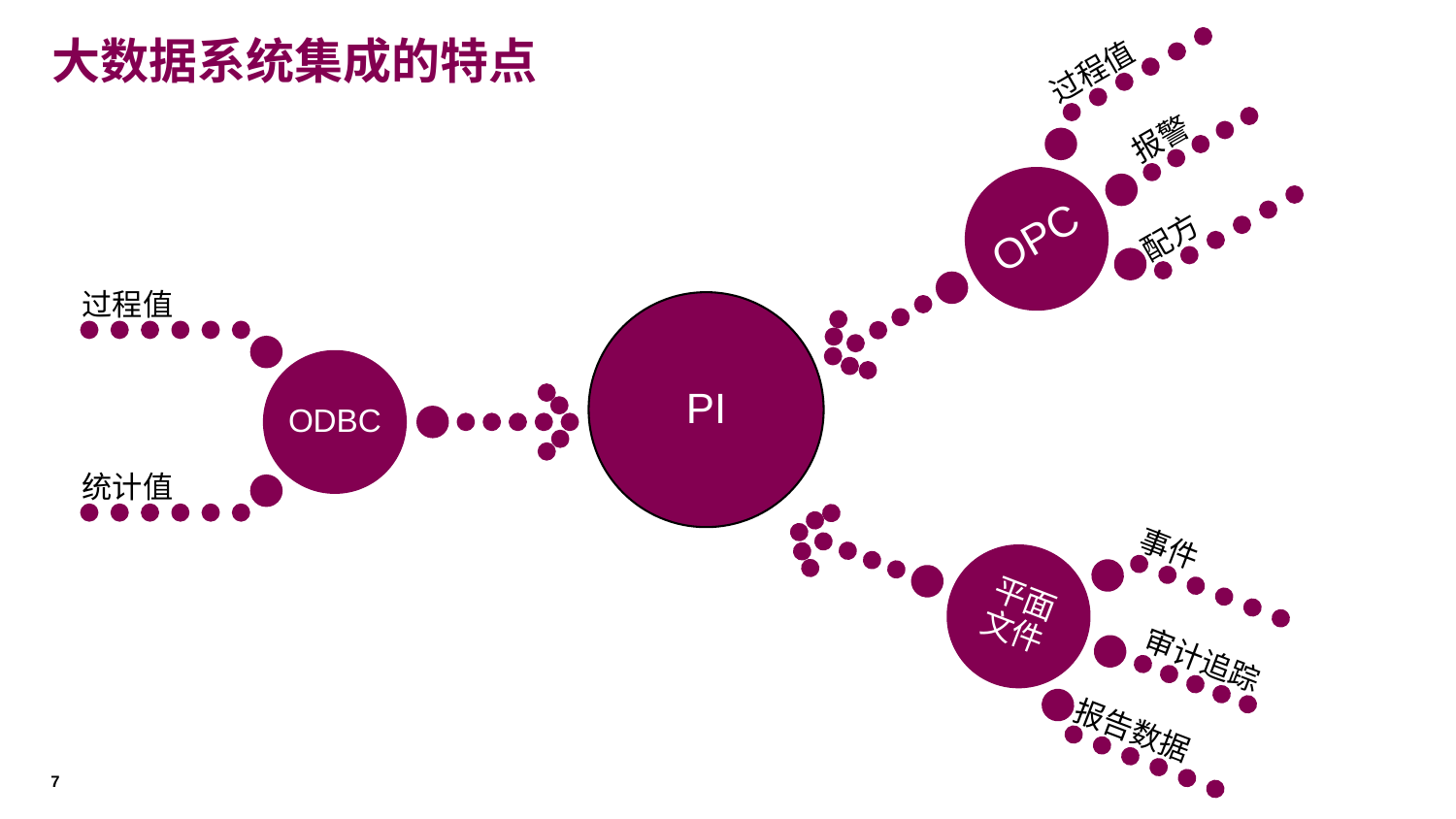

# 大数据系统集成的特点
过程值

OPC
报警

配方

过程值

ODBC

统计值

PI
事件

平面文件
审计追踪

报告数据

7